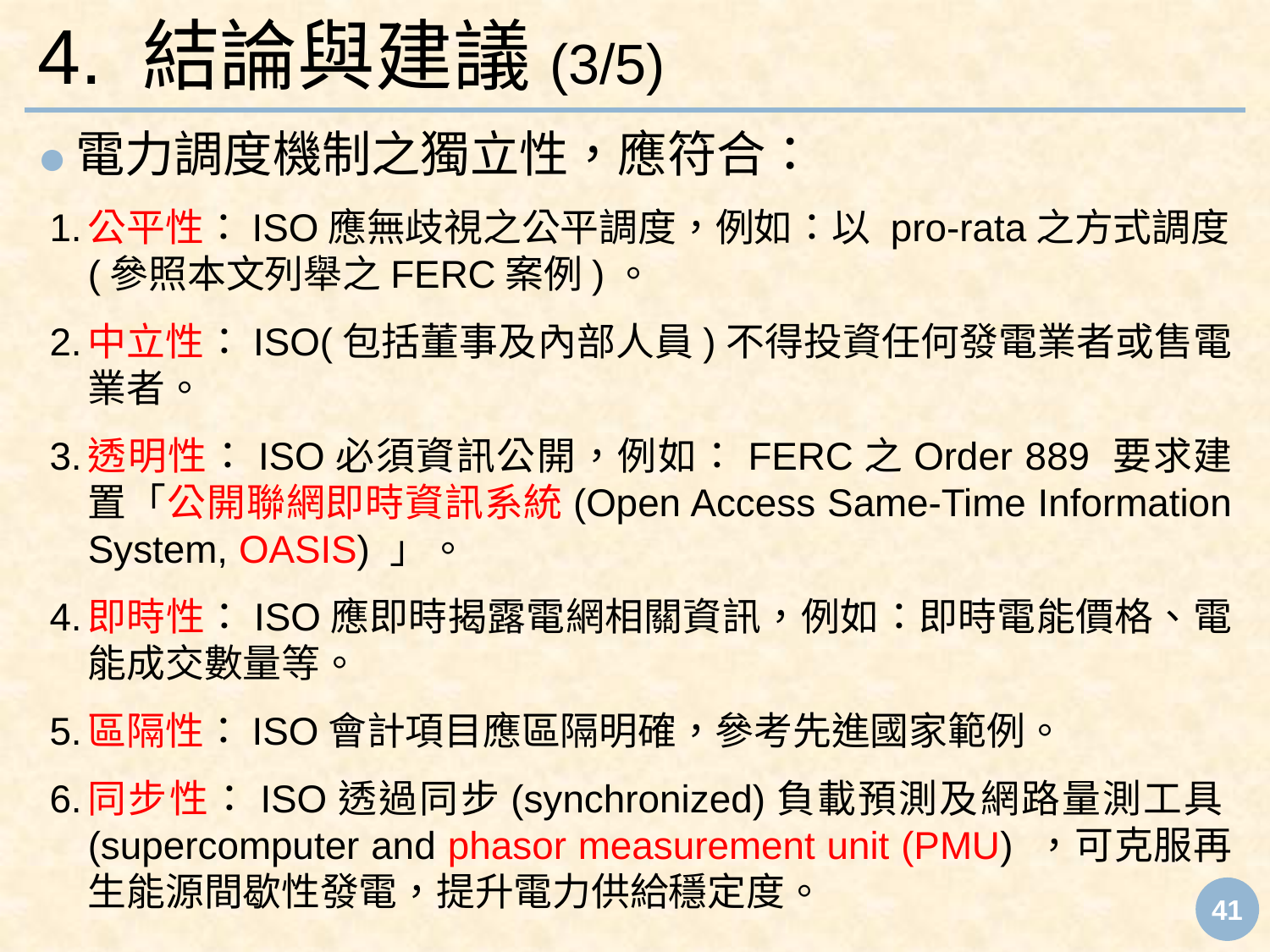

4. 結論與建議(3/5)
電力調度機制之獨立性，應符合：
公平性：ISO應無歧視之公平調度，例如：以 pro-rata之方式調度(參照本文列舉之FERC案例)。
中立性：ISO(包括董事及內部人員)不得投資任何發電業者或售電業者。
透明性：ISO必須資訊公開，例如：FERC之Order 889 要求建置「公開聯網即時資訊系統(Open Access Same-Time Information System, OASIS) 」。
即時性：ISO應即時揭露電網相關資訊，例如：即時電能價格、電能成交數量等。
區隔性：ISO會計項目應區隔明確，參考先進國家範例。
同步性：ISO透過同步(synchronized)負載預測及網路量測工具(supercomputer and phasor measurement unit (PMU) ，可克服再生能源間歇性發電，提升電力供給穩定度。

41